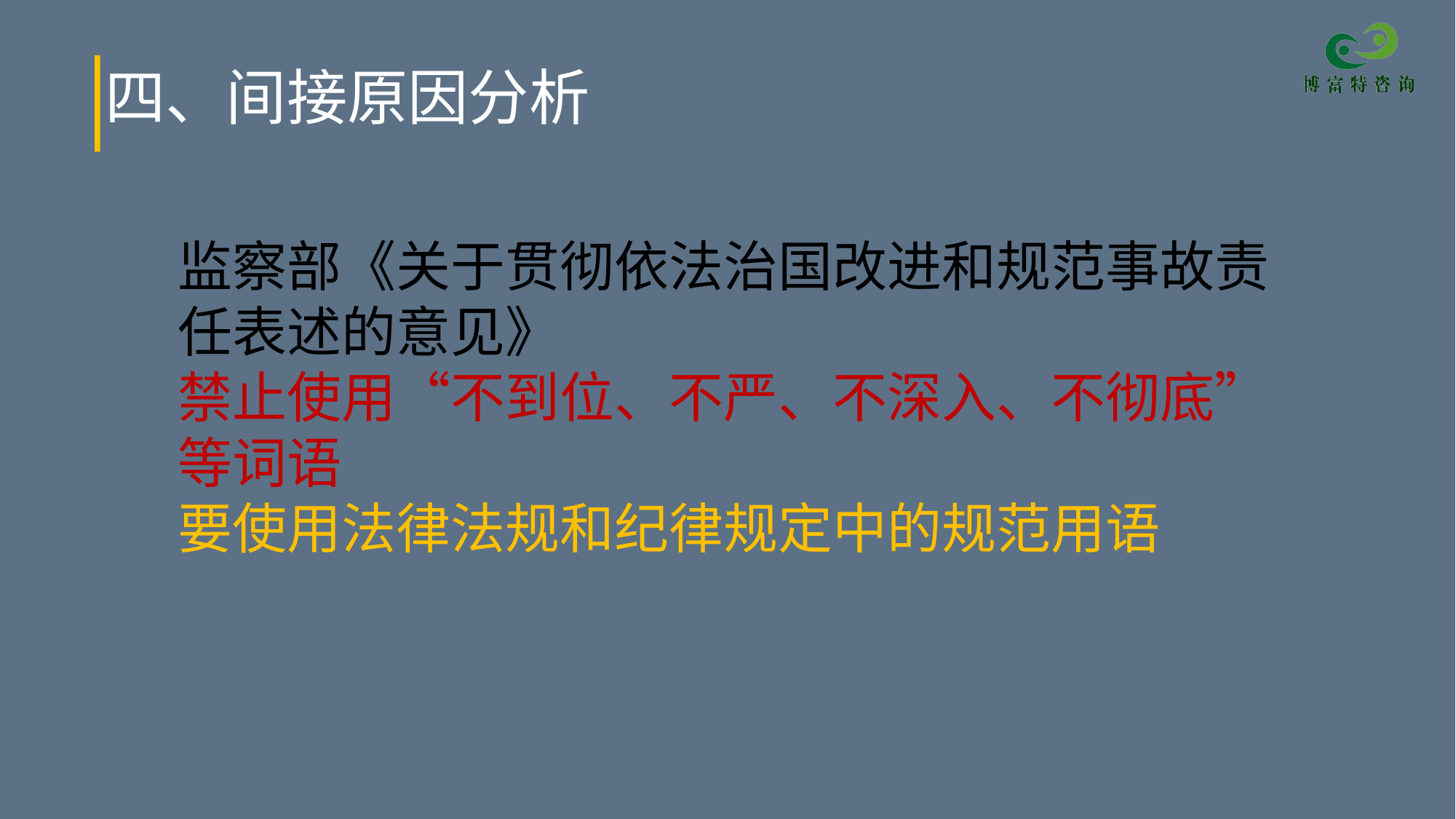

四、间接原因分析
监察部《关于贯彻依法治国改进和规范事故责任表述的意见》
禁止使用“不到位、不严、不深入、不彻底”等词语
要使用法律法规和纪律规定中的规范用语